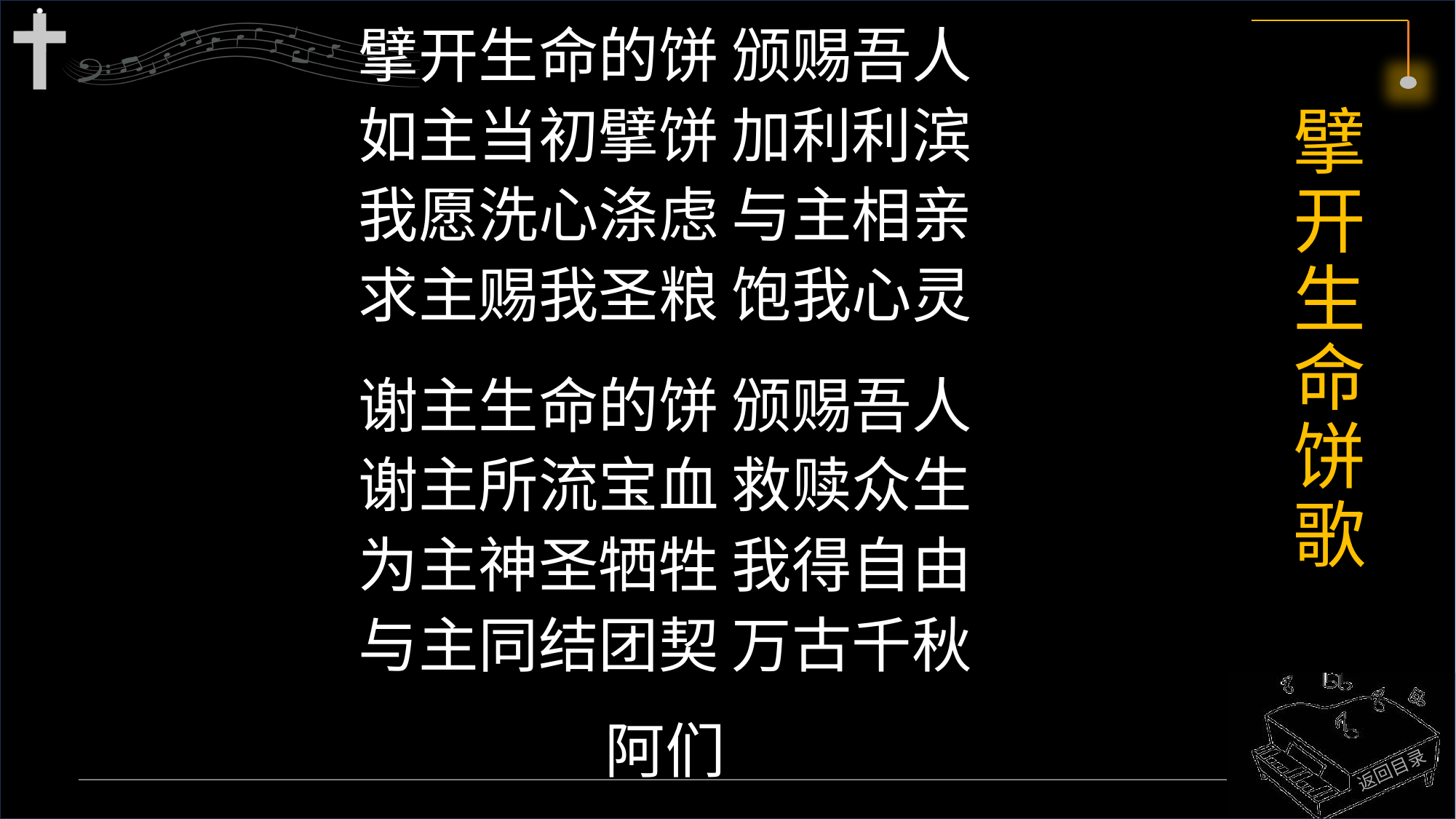

擘开生命的饼 颁赐吾人
如主当初擘饼 加利利滨
我愿洗心涤虑 与主相亲
求主赐我圣粮 饱我心灵

谢主生命的饼 颁赐吾人
谢主所流宝血 救赎众生
为主神圣牺牲 我得自由
与主同结团契 万古千秋

阿们
# 擘开生命饼歌